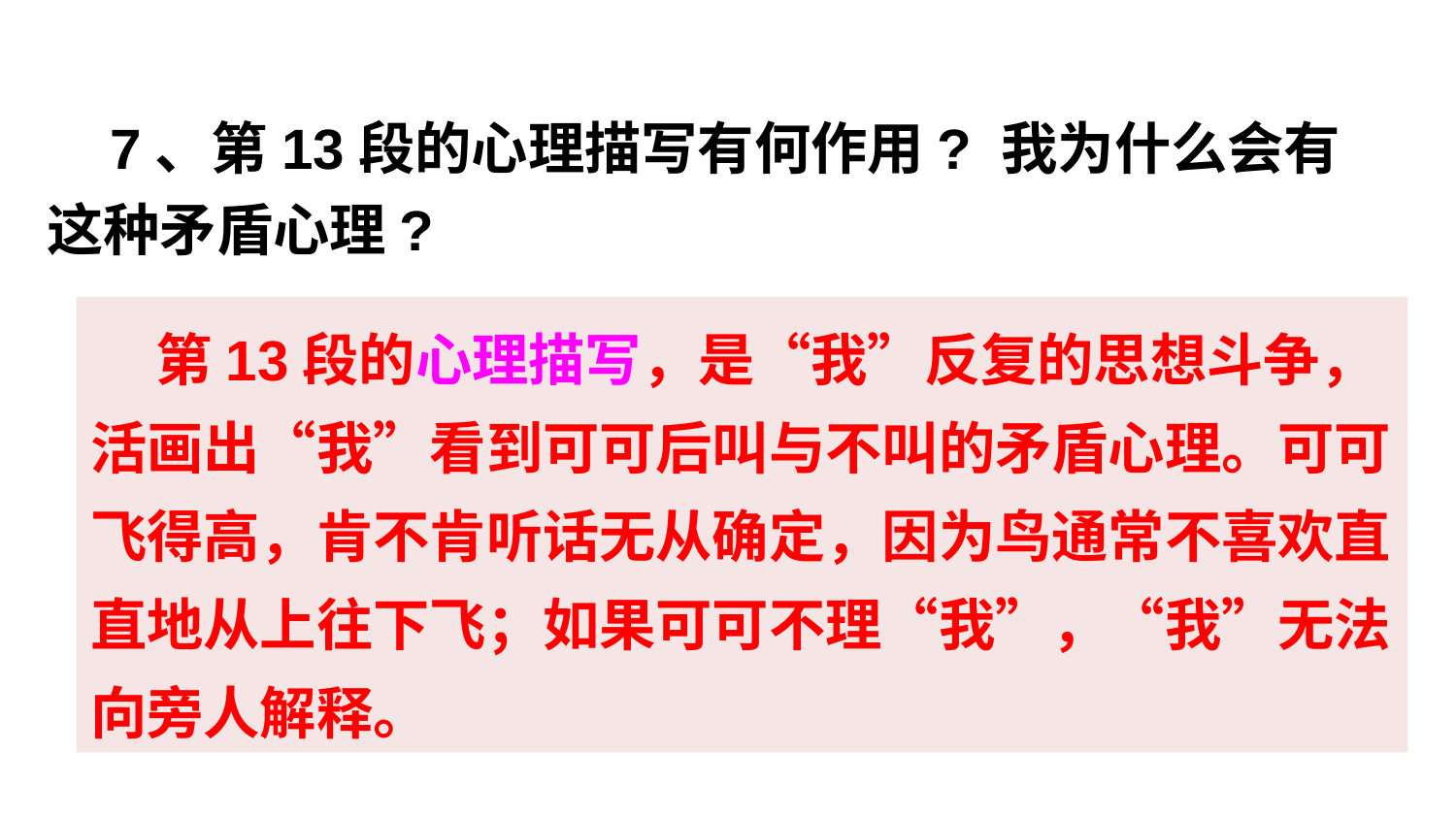

7、第13段的心理描写有何作用? 我为什么会有这种矛盾心理?
    第13段的心理描写，是“我”反复的思想斗争，活画出“我”看到可可后叫与不叫的矛盾心理。可可飞得高，肯不肯听话无从确定，因为鸟通常不喜欢直直地从上往下飞；如果可可不理“我”，“我”无法向旁人解释。